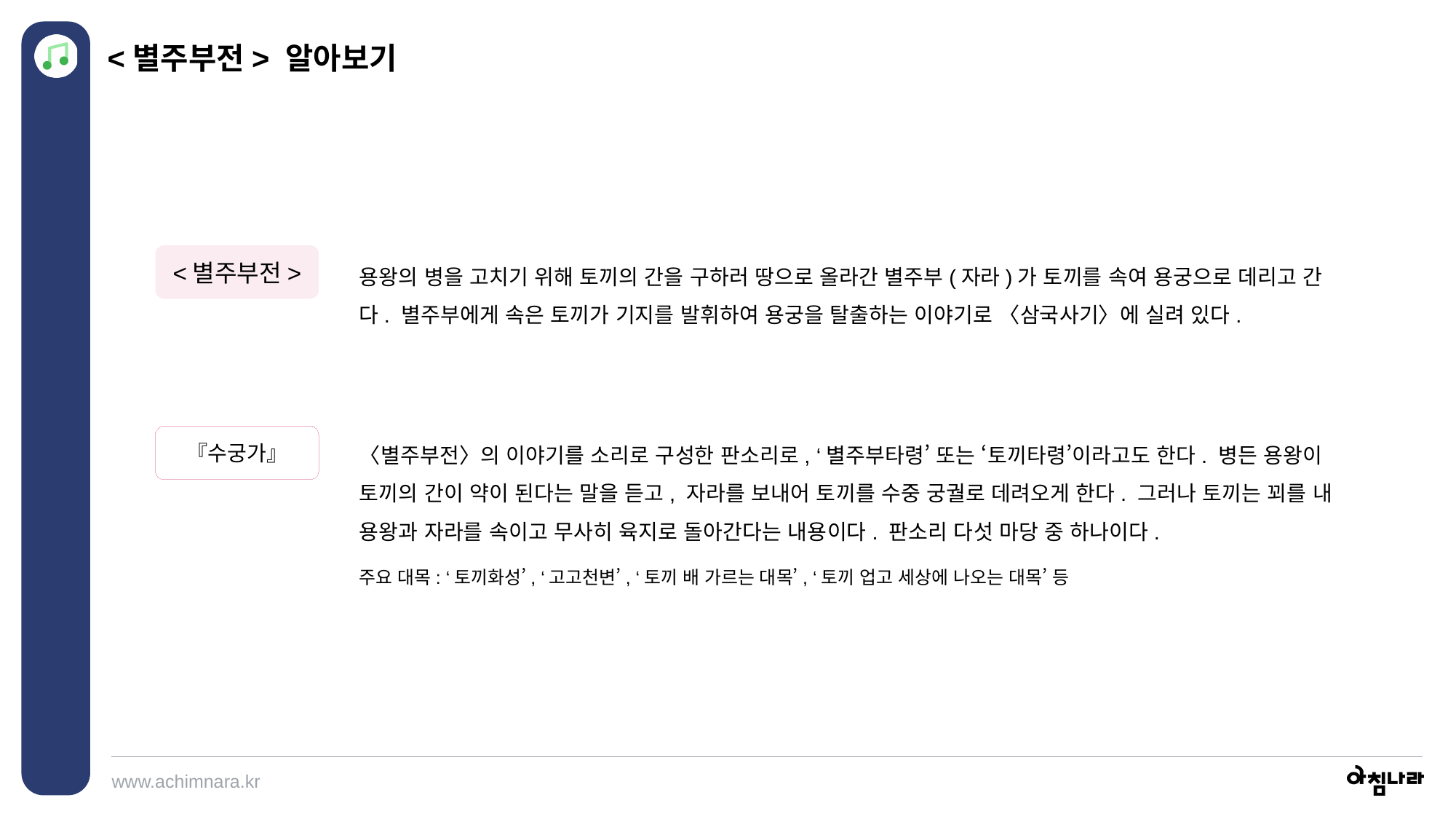

<별주부전> 알아보기
<별주부전>
용왕의 병을 고치기 위해 토끼의 간을 구하러 땅으로 올라간 별주부(자라)가 토끼를 속여 용궁으로 데리고 간다. 별주부에게 속은 토끼가 기지를 발휘하여 용궁을 탈출하는 이야기로 〈삼국사기〉에 실려 있다.
〈별주부전〉의 이야기를 소리로 구성한 판소리로, ‘별주부타령’ 또는 ‘토끼타령’이라고도 한다. 병든 용왕이 토끼의 간이 약이 된다는 말을 듣고, 자라를 보내어 토끼를 수중 궁궐로 데려오게 한다. 그러나 토끼는 꾀를 내 용왕과 자라를 속이고 무사히 육지로 돌아간다는 내용이다. 판소리 다섯 마당 중 하나이다.
『수궁가』
주요 대목: ‘토끼화성’, ‘고고천변’, ‘토끼 배 가르는 대목’, ‘토끼 업고 세상에 나오는 대목’ 등